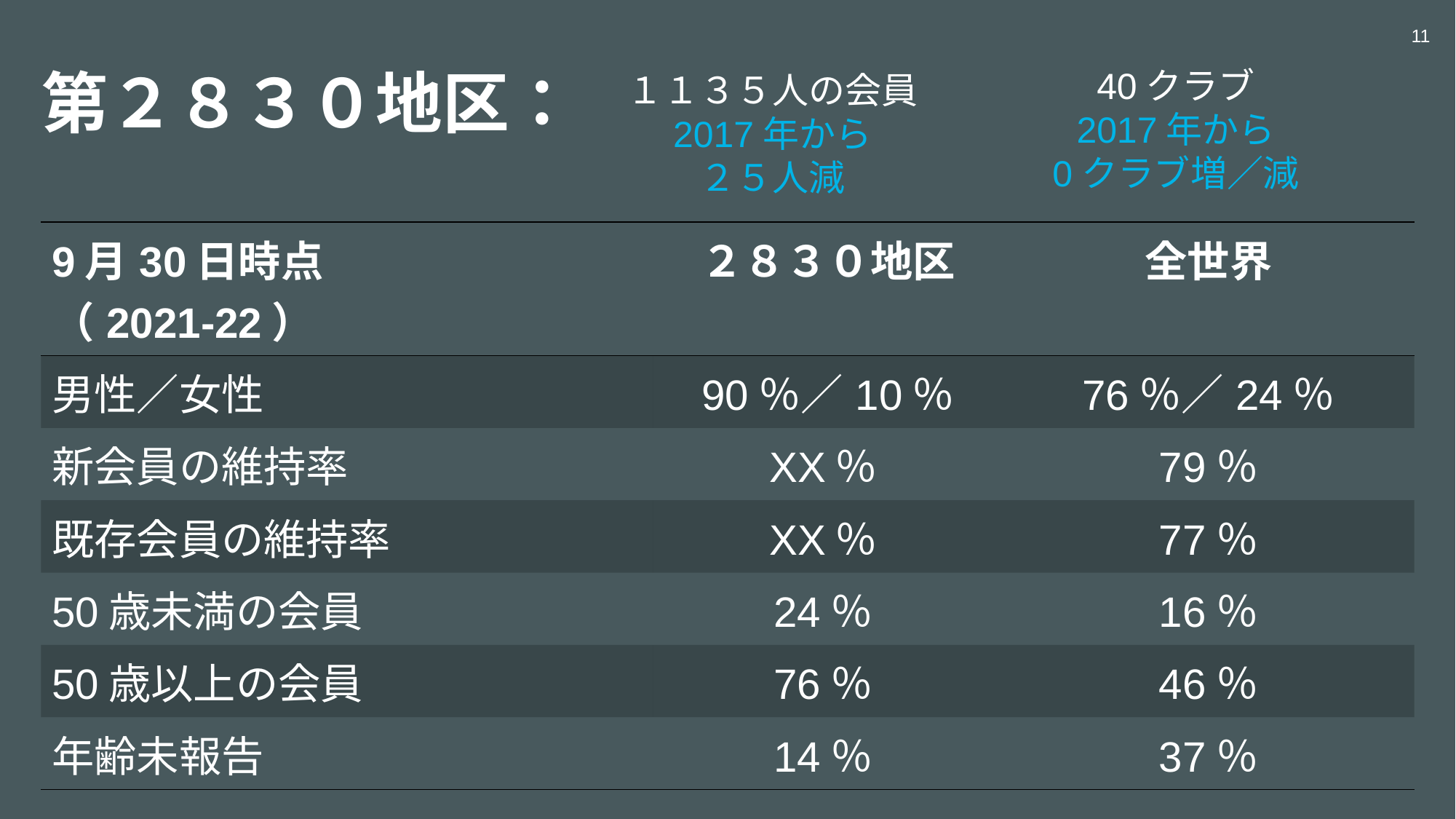

11
40クラブ
2017年から
0クラブ増／減
１１３５人の会員
2017年から
２５人減
第２８３０地区：
| 9月30日時点 （2021-22） | ２８３０地区 | 全世界 |
| --- | --- | --- |
| 男性／女性 | 90％／10％ | 76％／24％ |
| 新会員の維持率 | XX％ | 79％ |
| 既存会員の維持率 | XX％ | 77％ |
| 50歳未満の会員 | 24％ | 16％ |
| 50歳以上の会員 | 76％ | 46％ |
| 年齢未報告 | 14％ | 37％ |